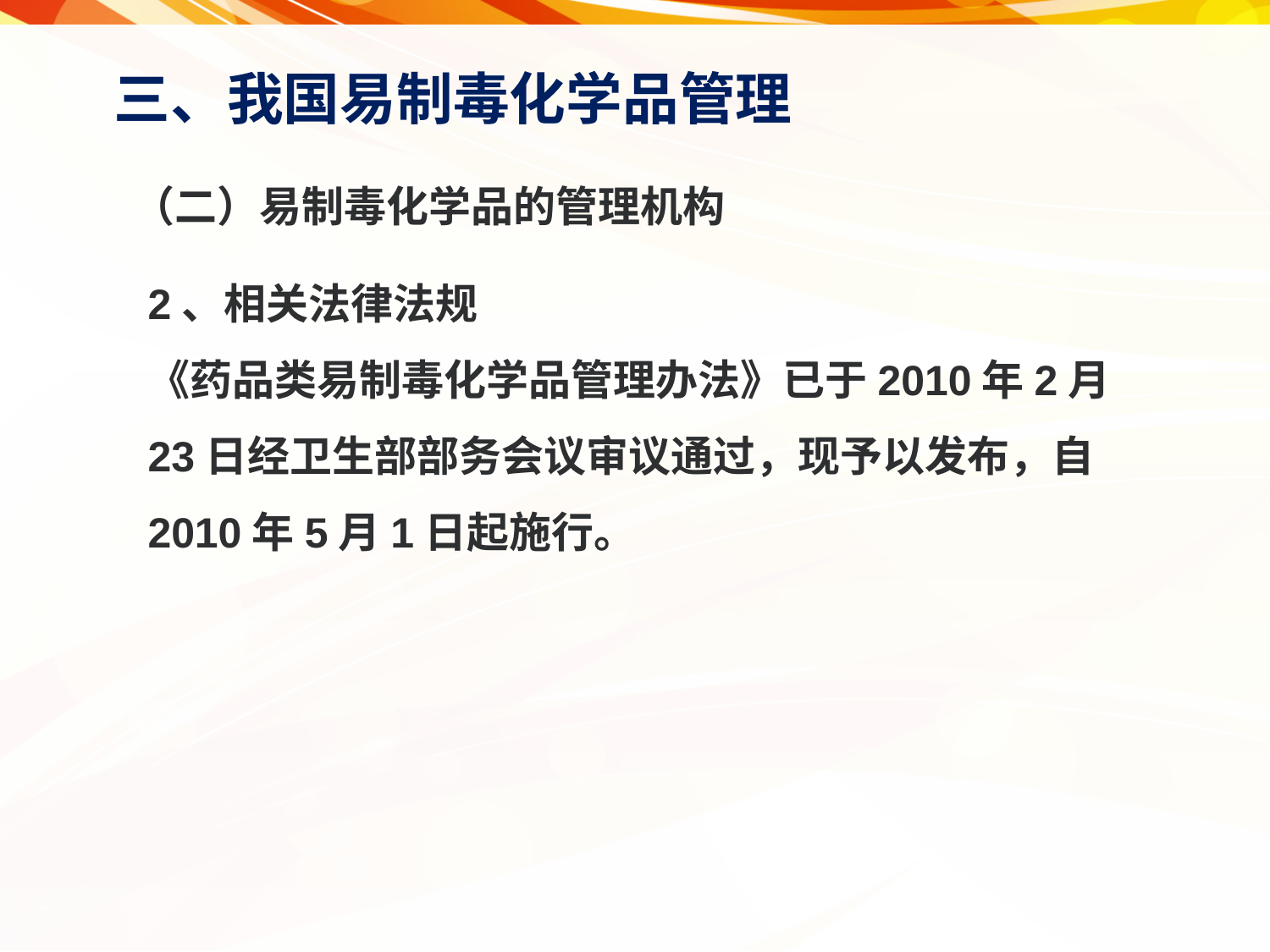

三、我国易制毒化学品管理
（二）易制毒化学品的管理机构
2、相关法律法规
《药品类易制毒化学品管理办法》已于2010年2月23日经卫生部部务会议审议通过，现予以发布，自2010年5月1日起施行。